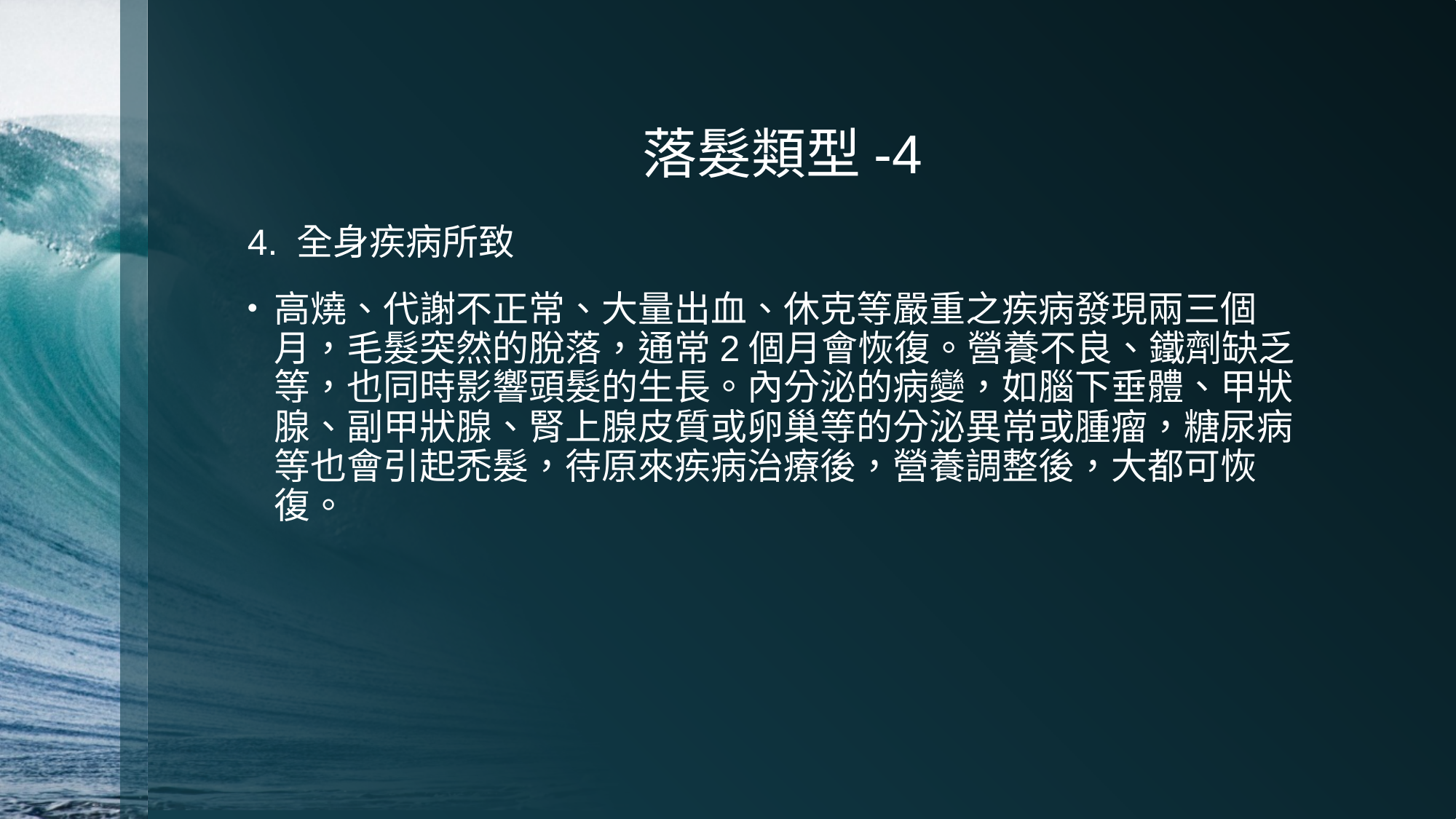

# 落髮類型-4
4. 全身疾病所致
高燒、代謝不正常、大量出血、休克等嚴重之疾病發現兩三個月，毛髮突然的脫落，通常2個月會恢復。營養不良、鐵劑缺乏等，也同時影響頭髮的生長。內分泌的病變，如腦下垂體、甲狀腺、副甲狀腺、腎上腺皮質或卵巢等的分泌異常或腫瘤，糖尿病等也會引起禿髮，待原來疾病治療後，營養調整後，大都可恢復。